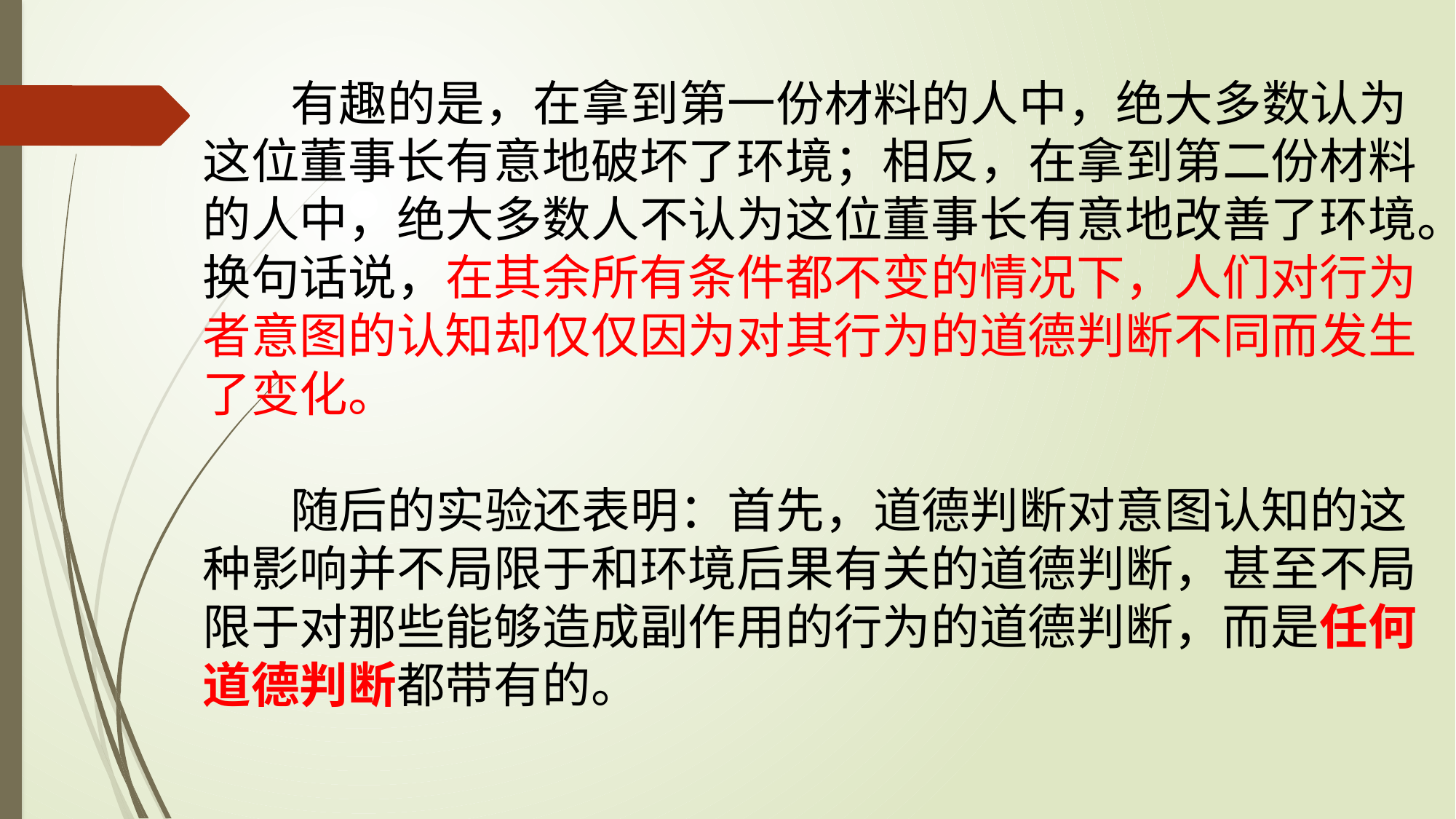

有趣的是，在拿到第一份材料的人中，绝大多数认为这位董事长有意地破坏了环境；相反，在拿到第二份材料的人中，绝大多数人不认为这位董事长有意地改善了环境。换句话说，在其余所有条件都不变的情况下，人们对行为者意图的认知却仅仅因为对其行为的道德判断不同而发生了变化。

       随后的实验还表明：首先，道德判断对意图认知的这种影响并不局限于和环境后果有关的道德判断，甚至不局限于对那些能够造成副作用的行为的道德判断，而是任何道德判断都带有的。